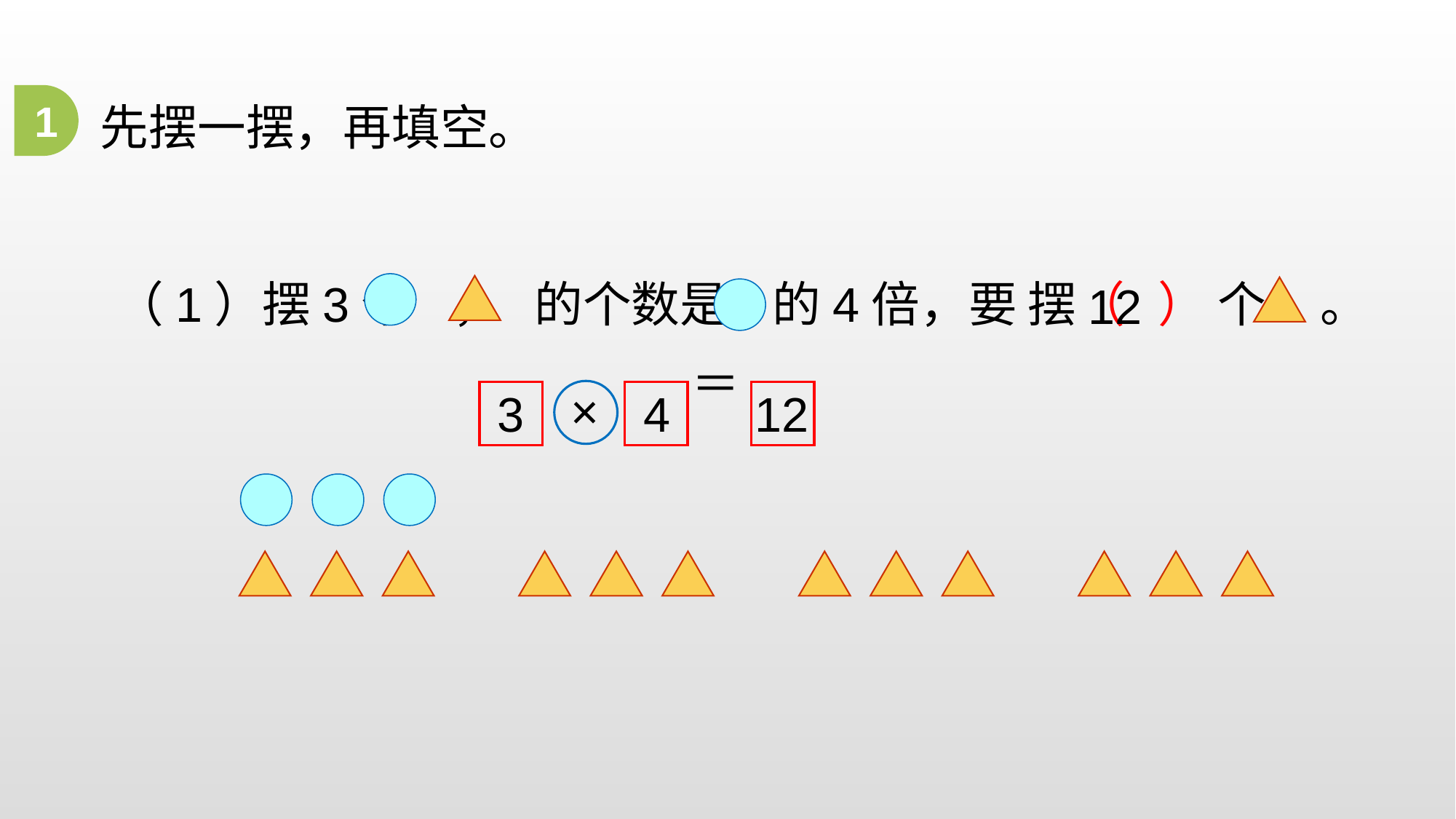

1
先摆一摆，再填空。
12
（1）摆3个    ，   的个数是    的4倍，要 摆（   ） 个     。

×
＝
3
4
12